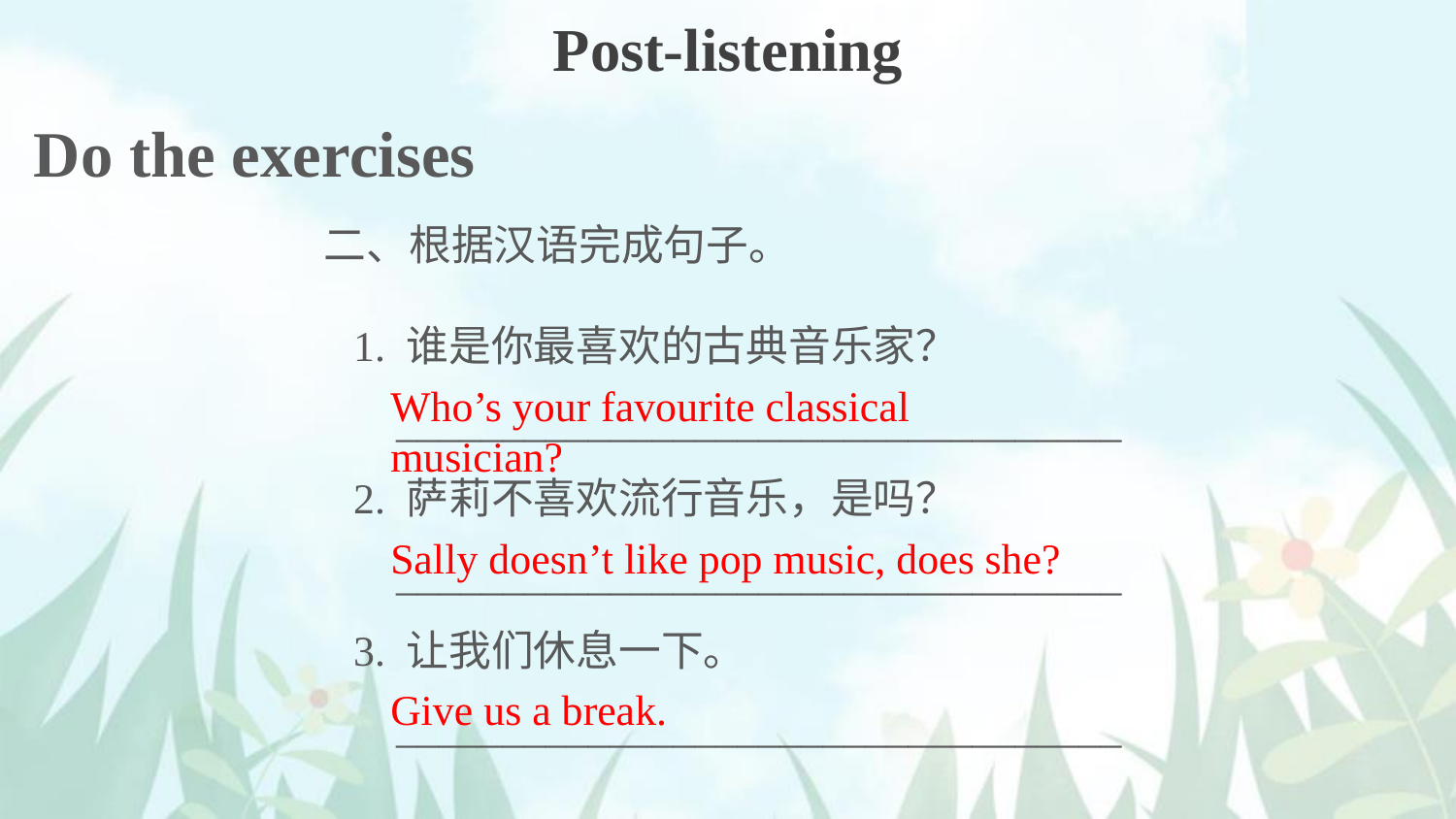

Post-listening
Do the exercises
二、根据汉语完成句子。
1. 谁是你最喜欢的古典音乐家？
    __________________________________
2. 萨莉不喜欢流行音乐，是吗？
    __________________________________
3. 让我们休息一下。
    __________________________________
Who’s your favourite classical musician?
Sally doesn’t like pop music, does she?
Give us a break.